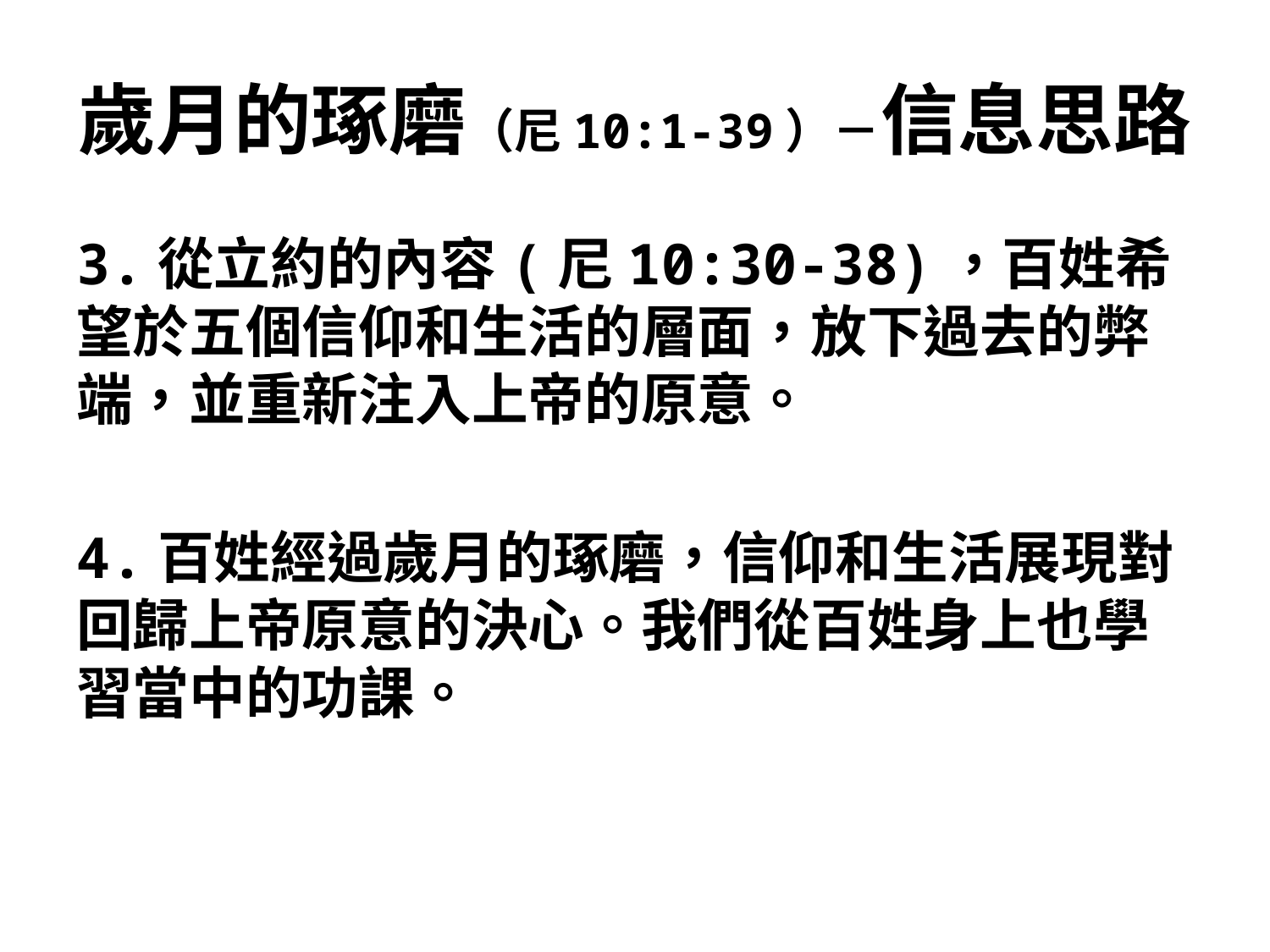

# 歲月的琢磨（尼10:1-39）－信息思路
3.從立約的內容(尼10:30-38)，百姓希望於五個信仰和生活的層面，放下過去的弊端，並重新注入上帝的原意。

4.百姓經過歲月的琢磨，信仰和生活展現對回歸上帝原意的決心。我們從百姓身上也學習當中的功課。